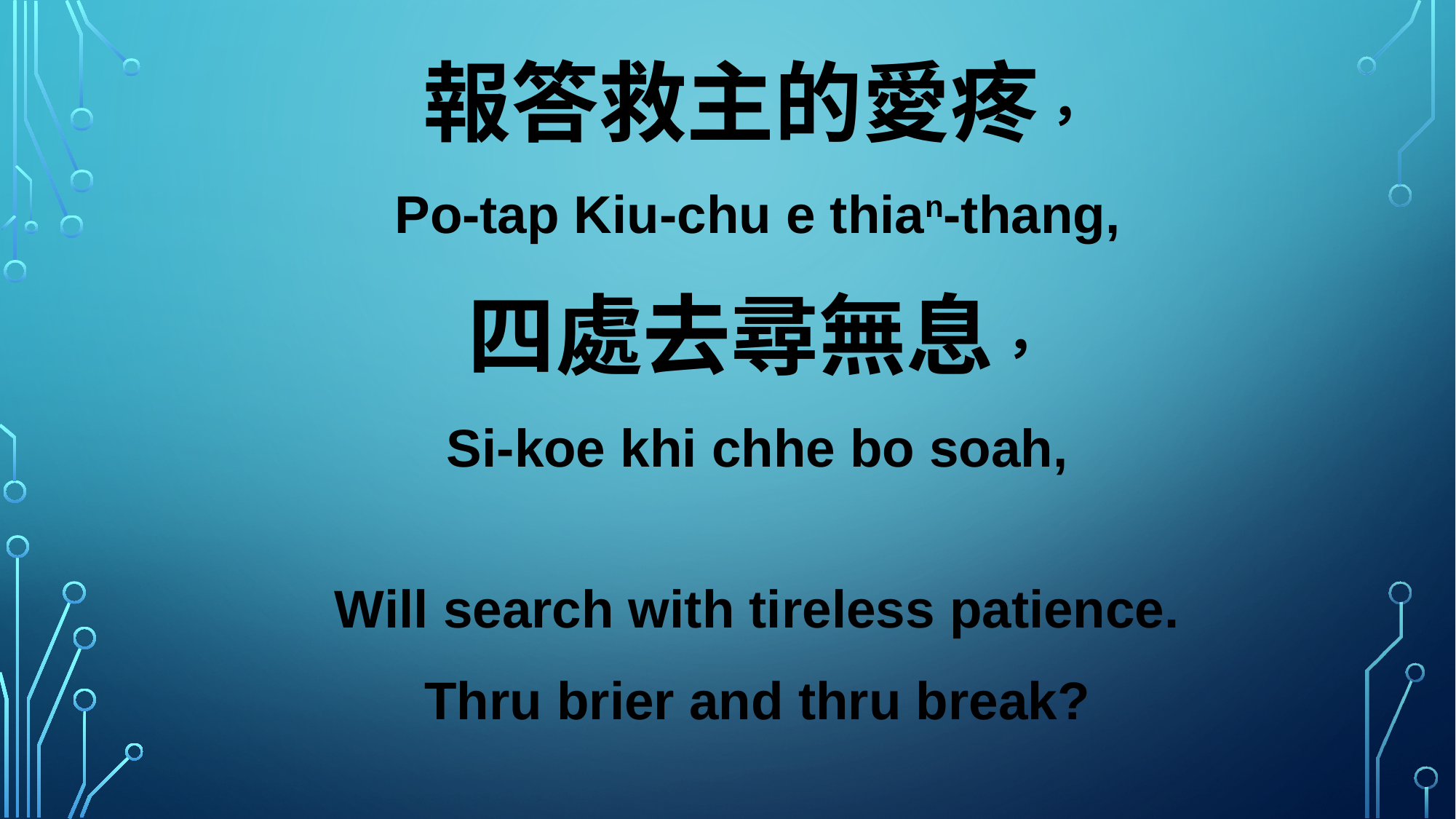

報答救主的愛疼，
Po-tap Kiu-chu e thian-thang,
四處去尋無息，
Si-koe khi chhe bo soah,

Will search with tireless patience.
Thru brier and thru break?